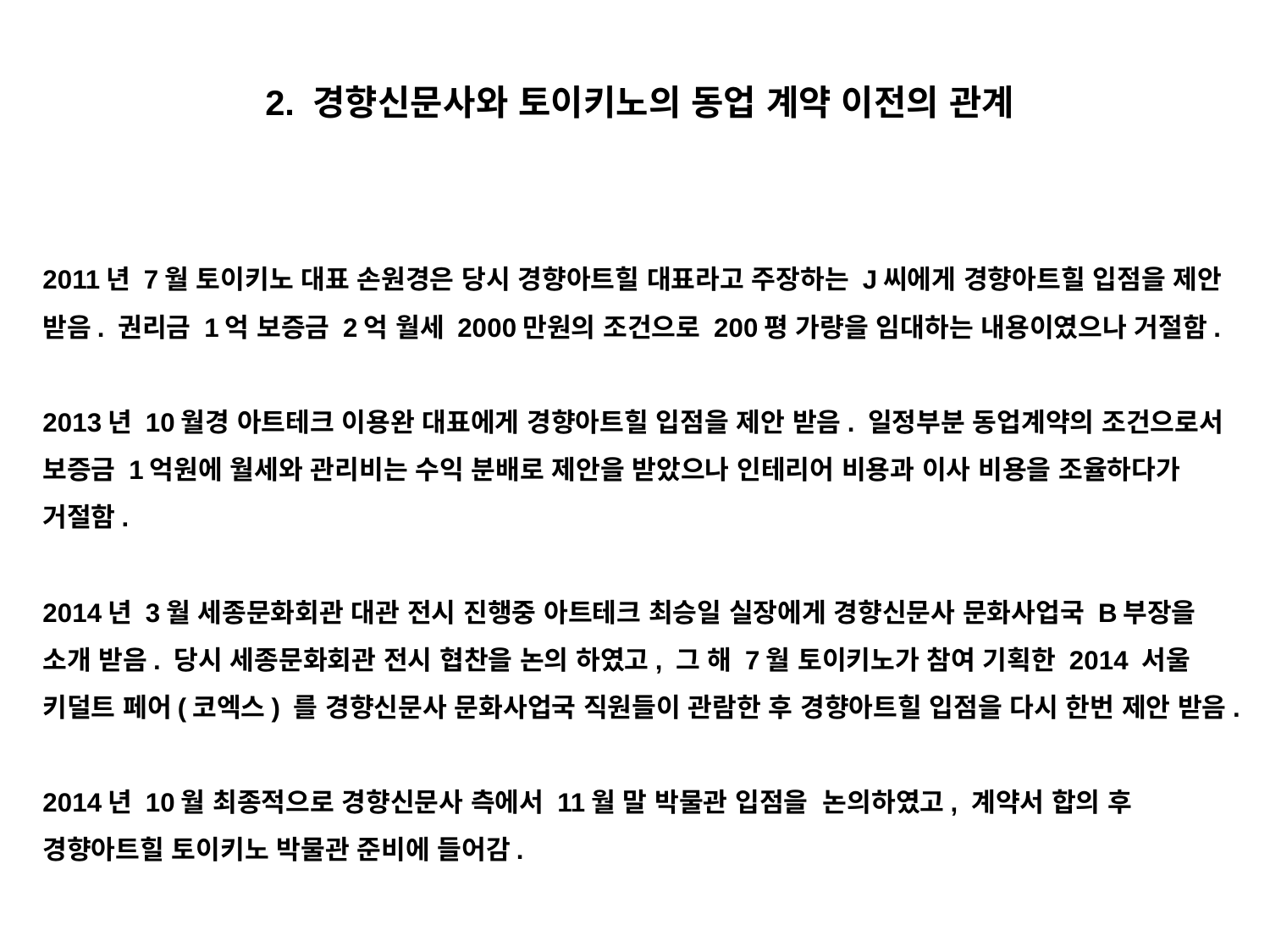

2. 경향신문사와 토이키노의 동업 계약 이전의 관계
2011년 7월 토이키노 대표 손원경은 당시 경향아트힐 대표라고 주장하는 J씨에게 경향아트힐 입점을 제안 받음. 권리금 1억 보증금 2억 월세 2000만원의 조건으로 200평 가량을 임대하는 내용이였으나 거절함.

2013년 10월경 아트테크 이용완 대표에게 경향아트힐 입점을 제안 받음. 일정부분 동업계약의 조건으로서  보증금 1억원에 월세와 관리비는 수익 분배로 제안을 받았으나 인테리어 비용과 이사 비용을 조율하다가 거절함.

2014년 3월 세종문화회관 대관 전시 진행중 아트테크 최승일 실장에게 경향신문사 문화사업국 B부장을 소개 받음. 당시 세종문화회관 전시 협찬을 논의 하였고, 그 해 7월 토이키노가 참여 기획한 2014 서울 키덜트 페어(코엑스) 를 경향신문사 문화사업국 직원들이 관람한 후 경향아트힐 입점을 다시 한번 제안 받음.

2014년 10월 최종적으로 경향신문사 측에서 11월 말 박물관 입점을  논의하였고, 계약서 합의 후 경향아트힐 토이키노 박물관 준비에 들어감.